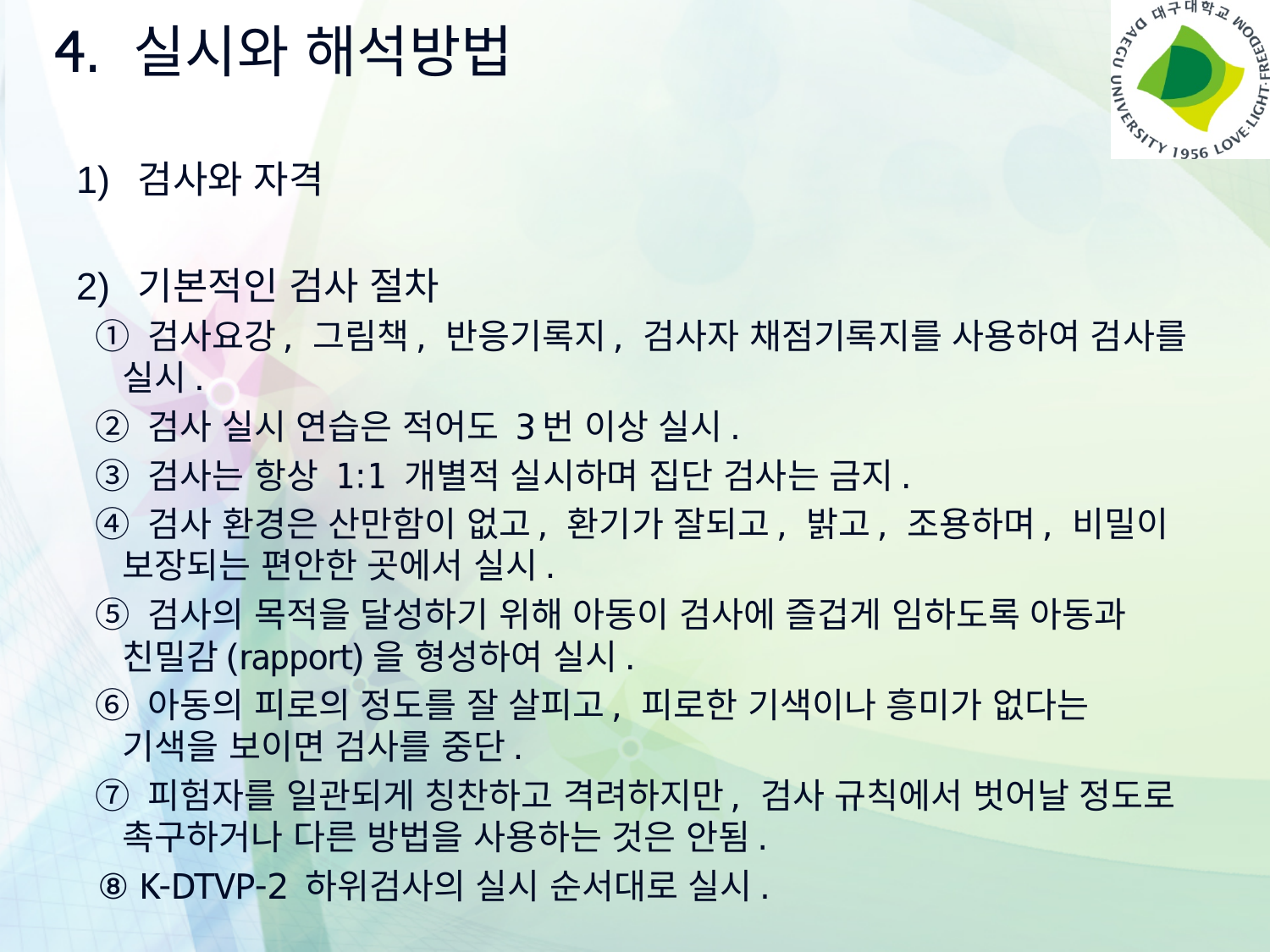

# 4. 실시와 해석방법
검사와 자격

기본적인 검사 절차
  ① 검사요강, 그림책, 반응기록지, 검사자 채점기록지를 사용하여 검사를 실시.
  ② 검사 실시 연습은 적어도 3번 이상 실시.
  ③ 검사는 항상 1:1 개별적 실시하며 집단 검사는 금지.
  ④ 검사 환경은 산만함이 없고, 환기가 잘되고, 밝고, 조용하며, 비밀이 보장되는 편안한 곳에서 실시.
  ⑤ 검사의 목적을 달성하기 위해 아동이 검사에 즐겁게 임하도록 아동과 친밀감(rapport)을 형성하여 실시.
  ⑥ 아동의 피로의 정도를 잘 살피고, 피로한 기색이나 흥미가 없다는 기색을 보이면 검사를 중단.
  ⑦ 피험자를 일관되게 칭찬하고 격려하지만, 검사 규칙에서 벗어날 정도로 촉구하거나 다른 방법을 사용하는 것은 안됨.
  ⑧ K-DTVP-2 하위검사의 실시 순서대로 실시.